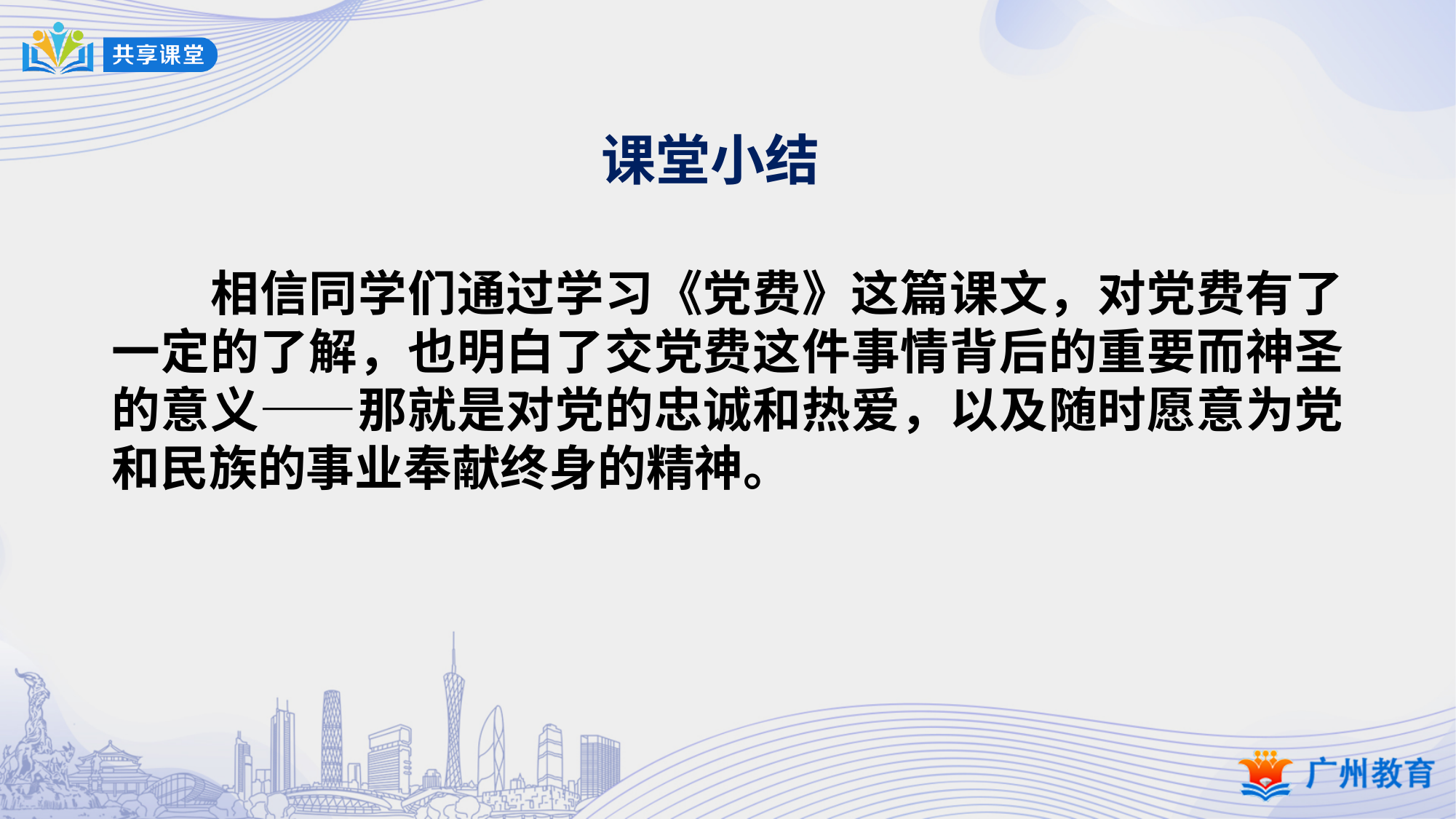

课堂小结
　　相信同学们通过学习《党费》这篇课文，对党费有了一定的了解，也明白了交党费这件事情背后的重要而神圣的意义——那就是对党的忠诚和热爱，以及随时愿意为党和民族的事业奉献终身的精神。